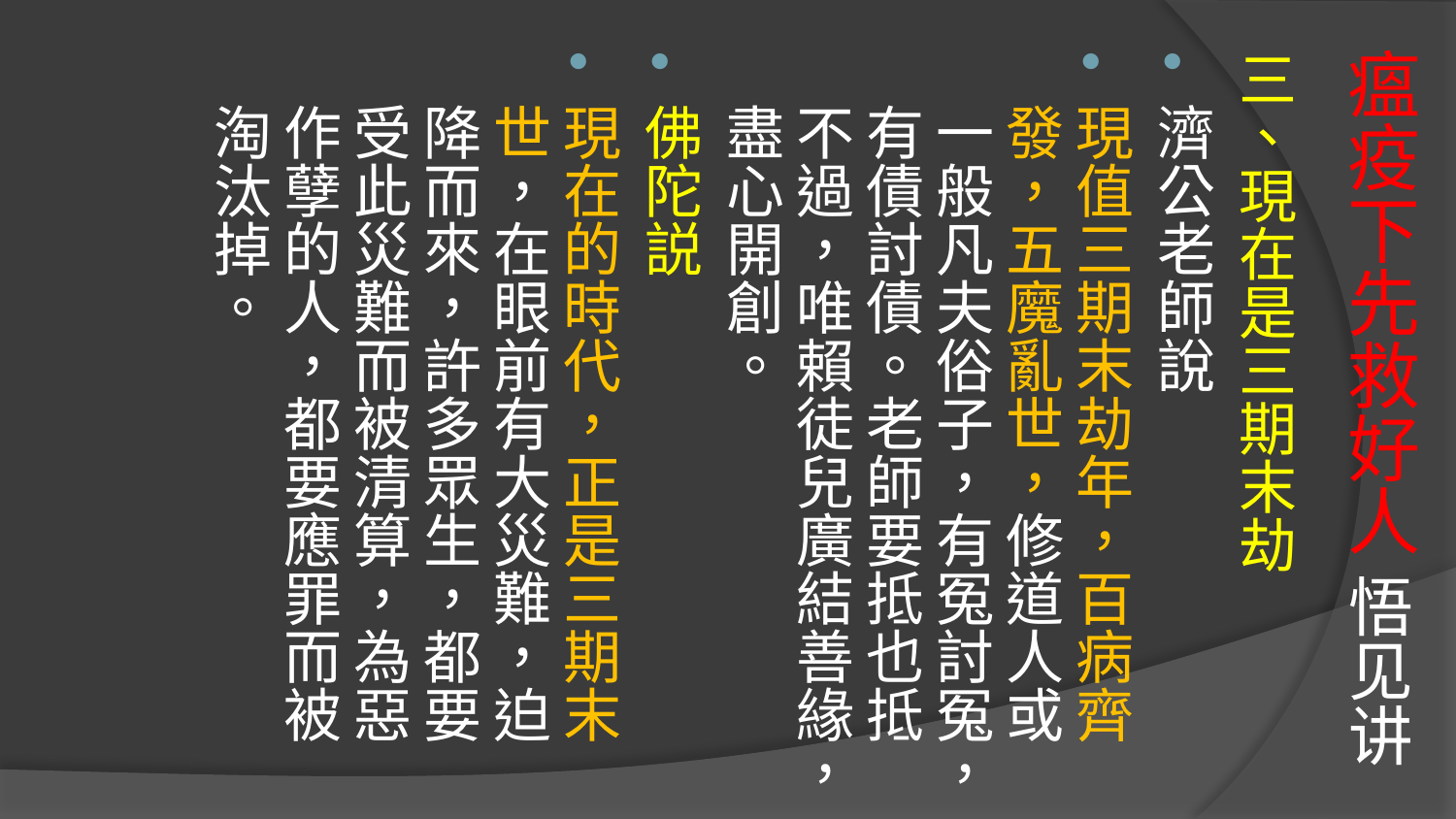

# 瘟疫下先救好人 悟见讲
三、現在是三期末劫
濟公老師說
現值三期末劫年，百病齊發，五魔亂世，修道人或一般凡夫俗子，有冤討冤，有債討債。老師要抵也抵不過，唯賴徒兒廣結善緣，盡心開創。
佛陀説
現在的時代，正是三期末世，在眼前有大災難，迫降而來，許多眾生，都要受此災難而被清算，為惡作孽的人，都要應罪而被淘汰掉。